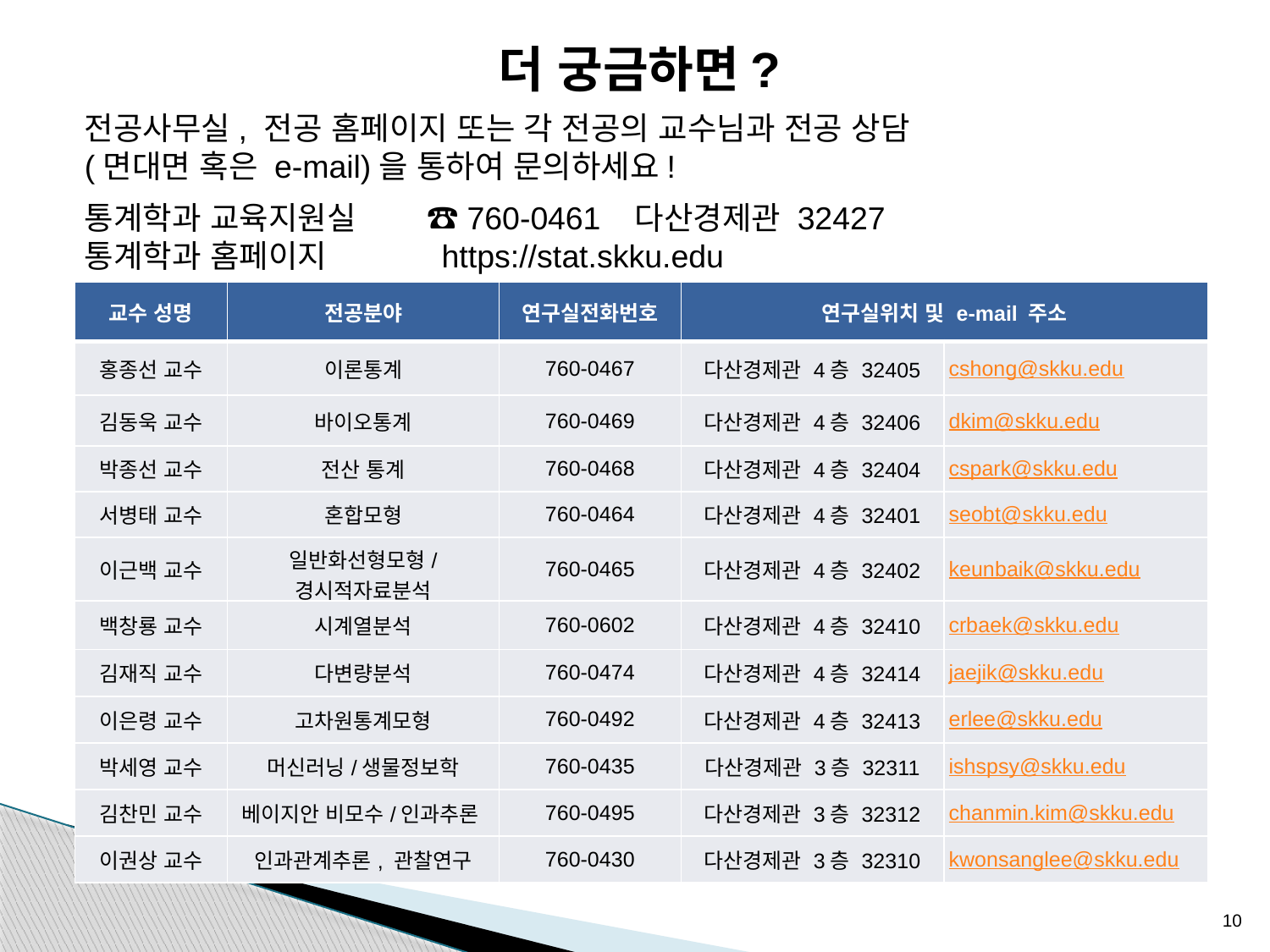

# 더 궁금하면?
전공사무실, 전공 홈페이지 또는 각 전공의 교수님과 전공 상담
(면대면 혹은 e-mail)을 통하여 문의하세요!
통계학과 교육지원실        ☎760-0461   다산경제관 32427
통계학과 홈페이지            https://stat.skku.edu
| 교수 성명 | 전공분야 | 연구실전화번호 | 연구실위치 및 e-mail 주소 |  |
| --- | --- | --- | --- | --- |
| 홍종선 교수 | 이론통계 | 760-0467 | 다산경제관 4층 32405 | cshong@skku.edu |
| 김동욱 교수 | 바이오통계 | 760-0469 | 다산경제관 4층 32406 | dkim@skku.edu |
| 박종선 교수 | 전산 통계 | 760-0468 | 다산경제관 4층 32404 | cspark@skku.edu |
| 서병태 교수 | 혼합모형 | 760-0464 | 다산경제관 4층 32401 | seobt@skku.edu |
| 이근백 교수 | 일반화선형모형/ 경시적자료분석 | 760-0465 | 다산경제관 4층 32402 | keunbaik@skku.edu |
| 백창룡 교수 | 시계열분석 | 760-0602 | 다산경제관 4층 32410 | crbaek@skku.edu |
| 김재직 교수 | 다변량분석 | 760-0474 | 다산경제관 4층 32414 | jaejik@skku.edu |
| 이은령 교수 | 고차원통계모형 | 760-0492 | 다산경제관 4층 32413 | erlee@skku.edu |
| 박세영 교수 | 머신러닝/생물정보학 | 760-0435 | 다산경제관 3층 32311 | ishspsy@skku.edu |
| 김찬민 교수 | 베이지안 비모수/인과추론 | 760-0495 | 다산경제관 3층 32312 | chanmin.kim@skku.edu |
| 이권상 교수 | 인과관계추론, 관찰연구 | 760-0430 | 다산경제관 3층 32310 | kwonsanglee@skku.edu |
10